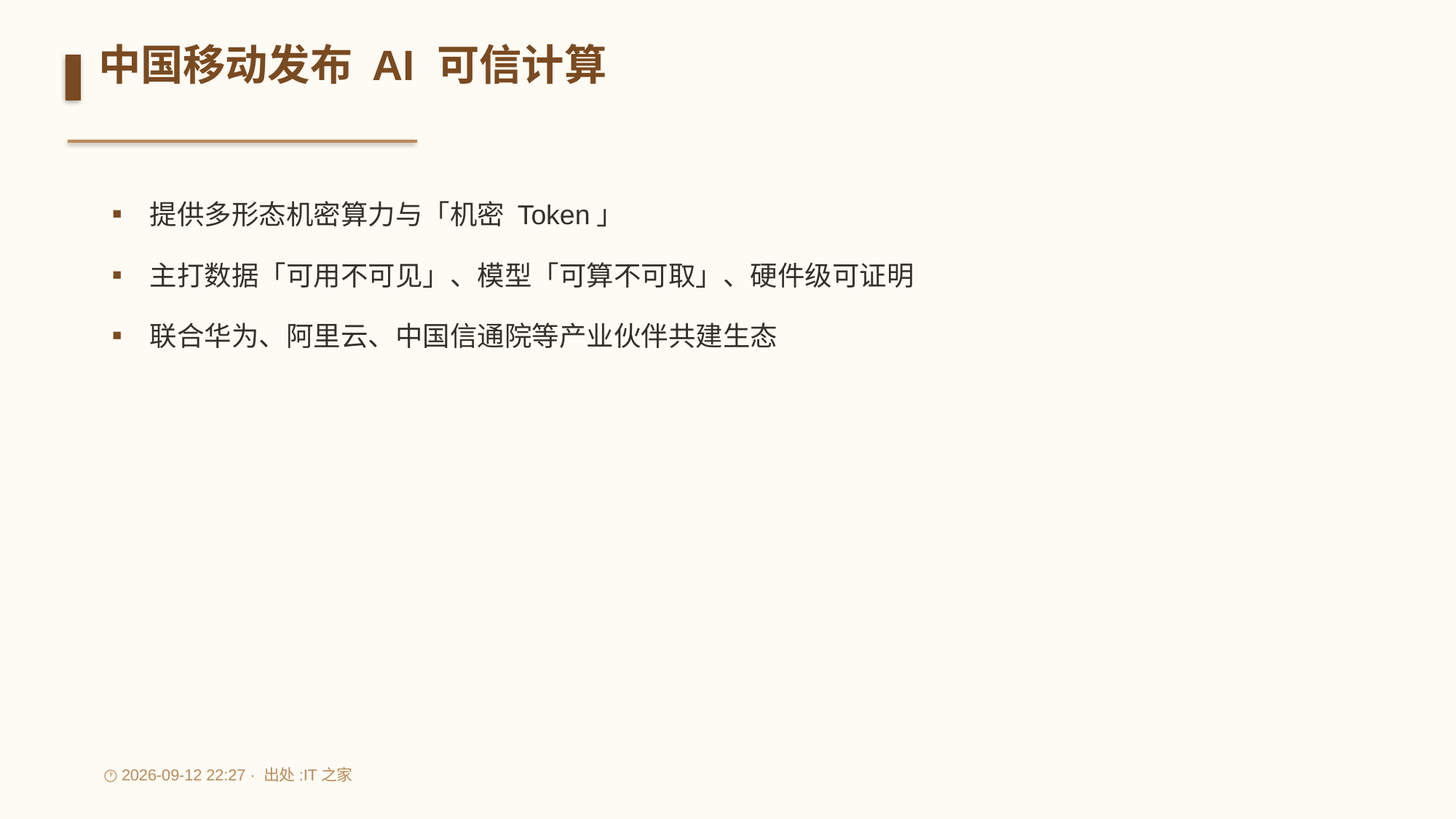

中国移动发布 AI 可信计算

▪  提供多形态机密算力与「机密 Token」
▪  主打数据「可用不可见」、模型「可算不可取」、硬件级可证明
▪  联合华为、阿里云、中国信通院等产业伙伴共建生态
🕐 2026-09-12 22:27 · 出处:IT之家